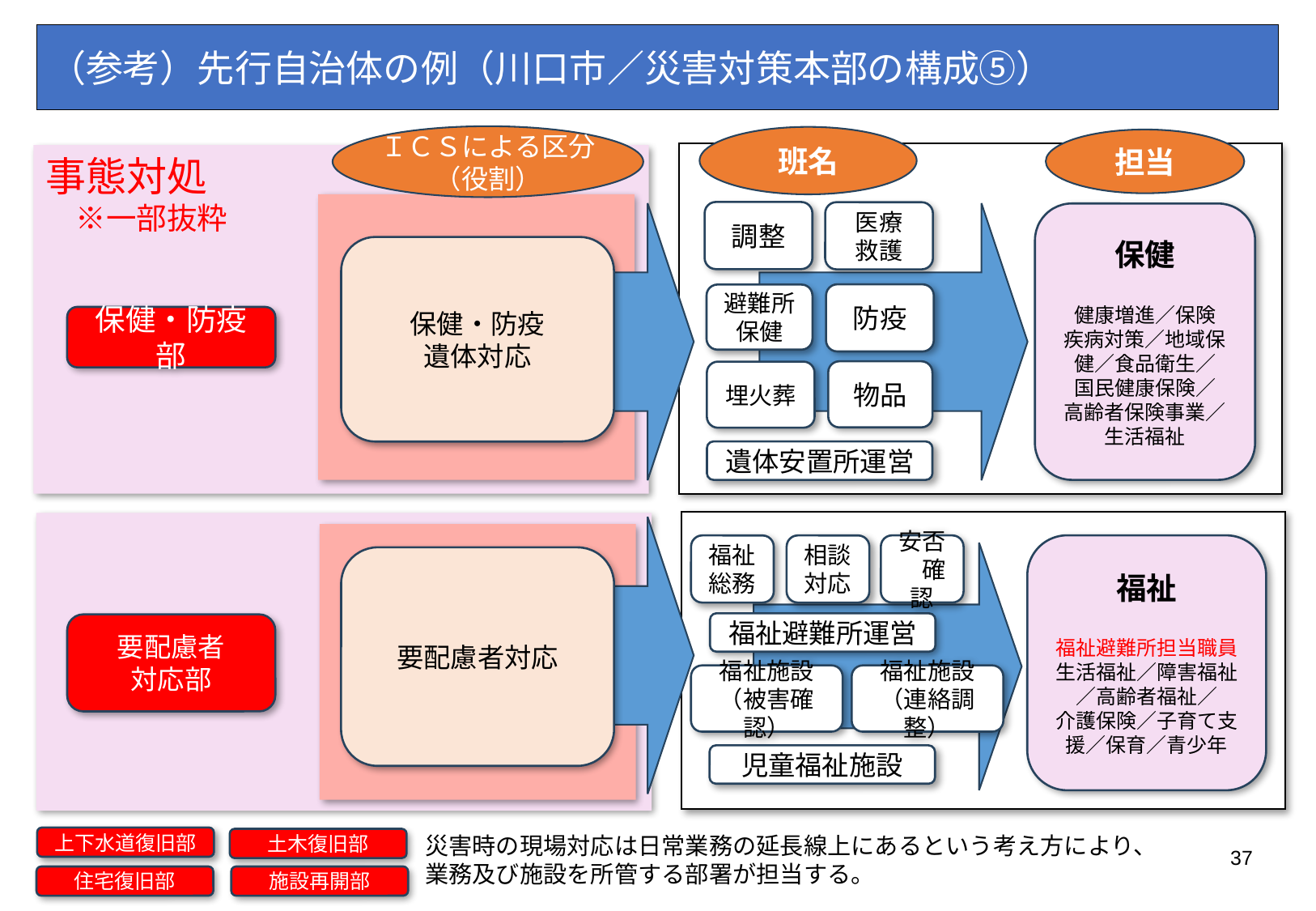

（参考）先行自治体の例（川口市／災害対策本部の構成⑤）
ＩＣＳによる区分
（役割）

班名
担当

事態対処
　※一部抜粋

調整
医療
救護

保健

健康増進／保険
疾病対策／地域保健／食品衛生／
国民健康保険／
高齢者保険事業／
生活福祉
保健・防疫
遺体対応
防疫
避難所保健
保健・防疫部
物品
埋火葬
遺体安置所運営

安否　確認
福祉

福祉避難所担当職員生活福祉／障害福祉／高齢者福祉／
介護保険／子育て支援／保育／青少年
福祉
総務
相談
対応

要配慮者対応
福祉避難所運営
要配慮者
対応部
福祉施設
（被害確認）
福祉施設
（連絡調整）
児童福祉施設
災害時の現場対応は日常業務の延長線上にあるという考え方により、業務及び施設を所管する部署が担当する。
上下水道復旧部
土木復旧部
37
住宅復旧部
施設再開部